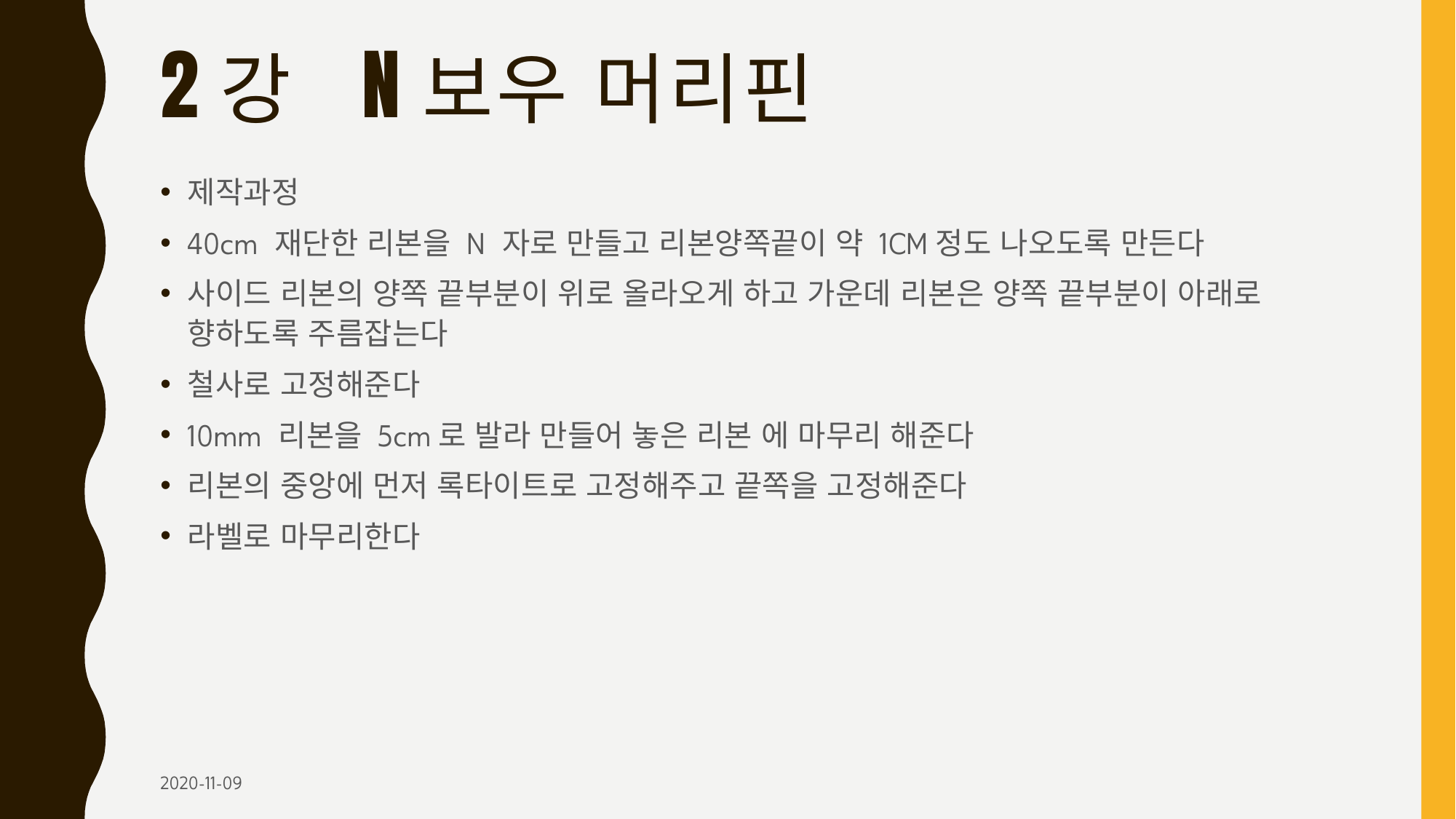

# 2강  N보우 머리핀
제작과정
40cm 재단한 리본을 N 자로 만들고 리본양쪽끝이 약 1CM정도 나오도록 만든다
사이드 리본의 양쪽 끝부분이 위로 올라오게 하고 가운데 리본은 양쪽 끝부분이 아래로 향하도록 주름잡는다
철사로 고정해준다
10mm 리본을 5cm로 발라 만들어 놓은 리본 에 마무리 해준다
리본의 중앙에 먼저 록타이트로 고정해주고 끝쪽을 고정해준다
라벨로 마무리한다

2020-11-09